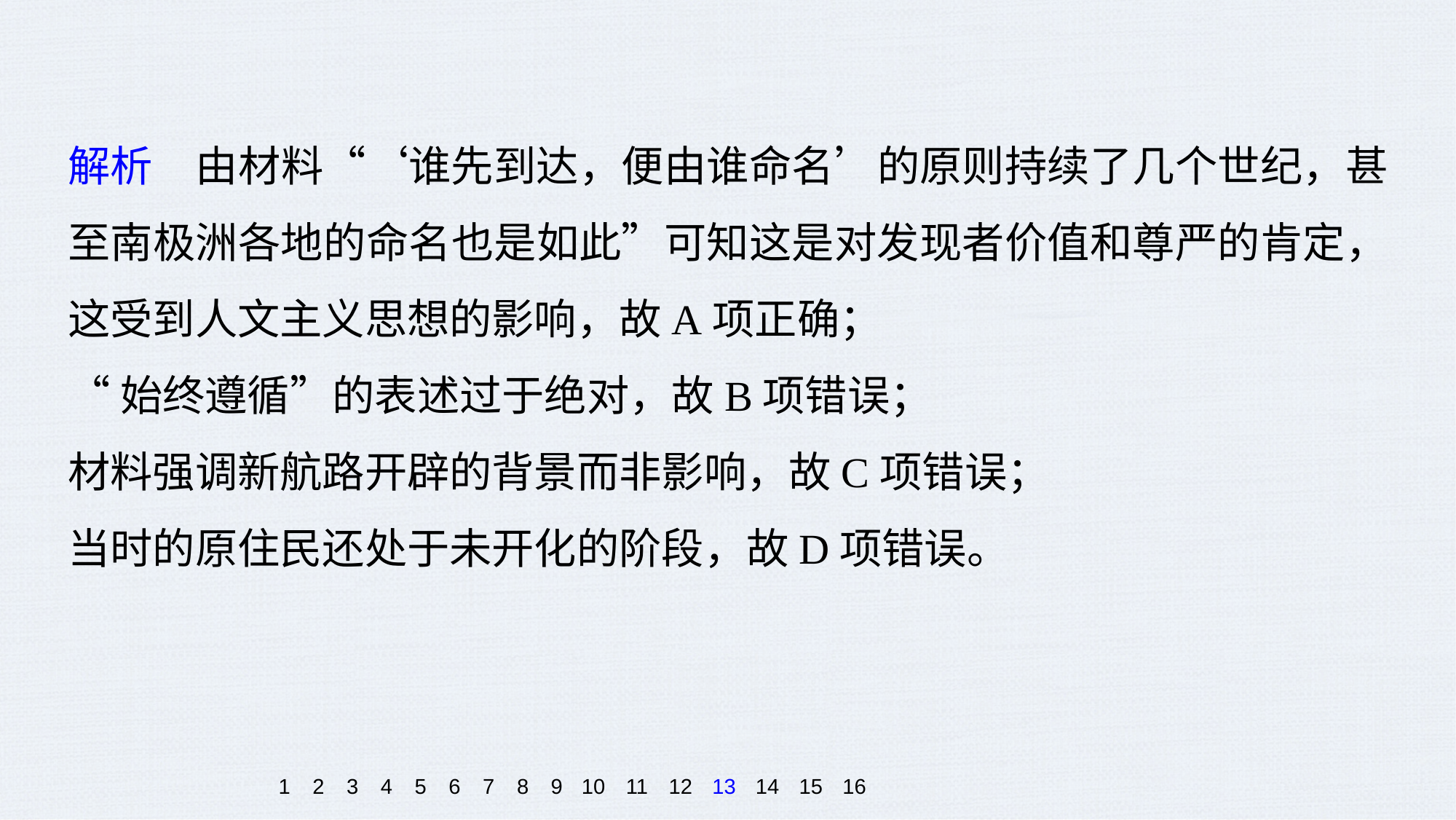

解析　由材料“‘谁先到达，便由谁命名’的原则持续了几个世纪，甚至南极洲各地的命名也是如此”可知这是对发现者价值和尊严的肯定，这受到人文主义思想的影响，故A项正确；
“始终遵循”的表述过于绝对，故B项错误；
材料强调新航路开辟的背景而非影响，故C项错误；
当时的原住民还处于未开化的阶段，故D项错误。
1
2
3
4
5
6
7
8
9
10
11
12
13
14
15
16